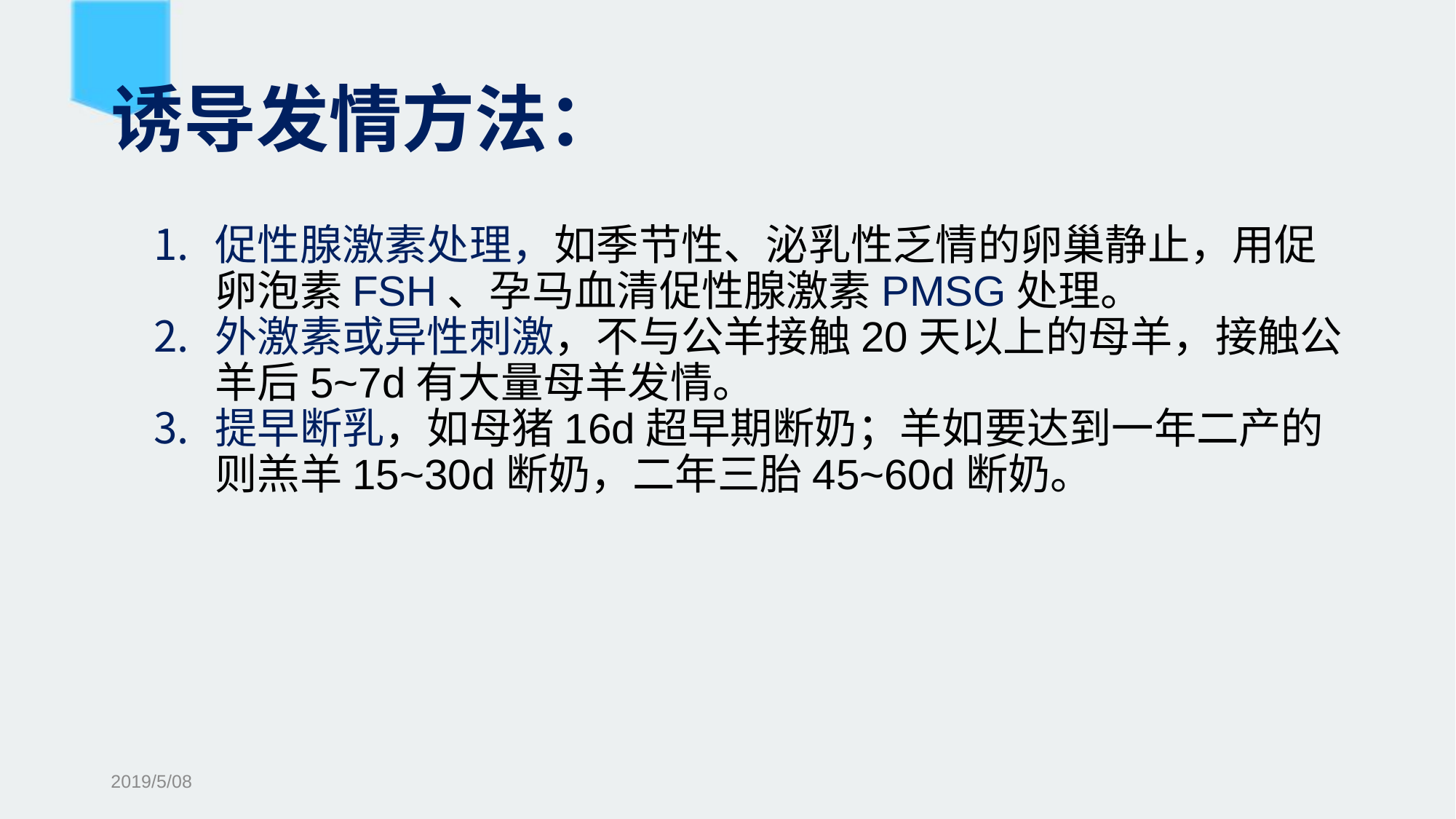

# 诱导发情方法：
促性腺激素处理，如季节性、泌乳性乏情的卵巢静止，用促卵泡素FSH、孕马血清促性腺激素PMSG处理。
外激素或异性刺激，不与公羊接触20天以上的母羊，接触公羊后5~7d有大量母羊发情。
提早断乳，如母猪16d超早期断奶；羊如要达到一年二产的则羔羊15~30d断奶，二年三胎45~60d断奶。
2019/5/08